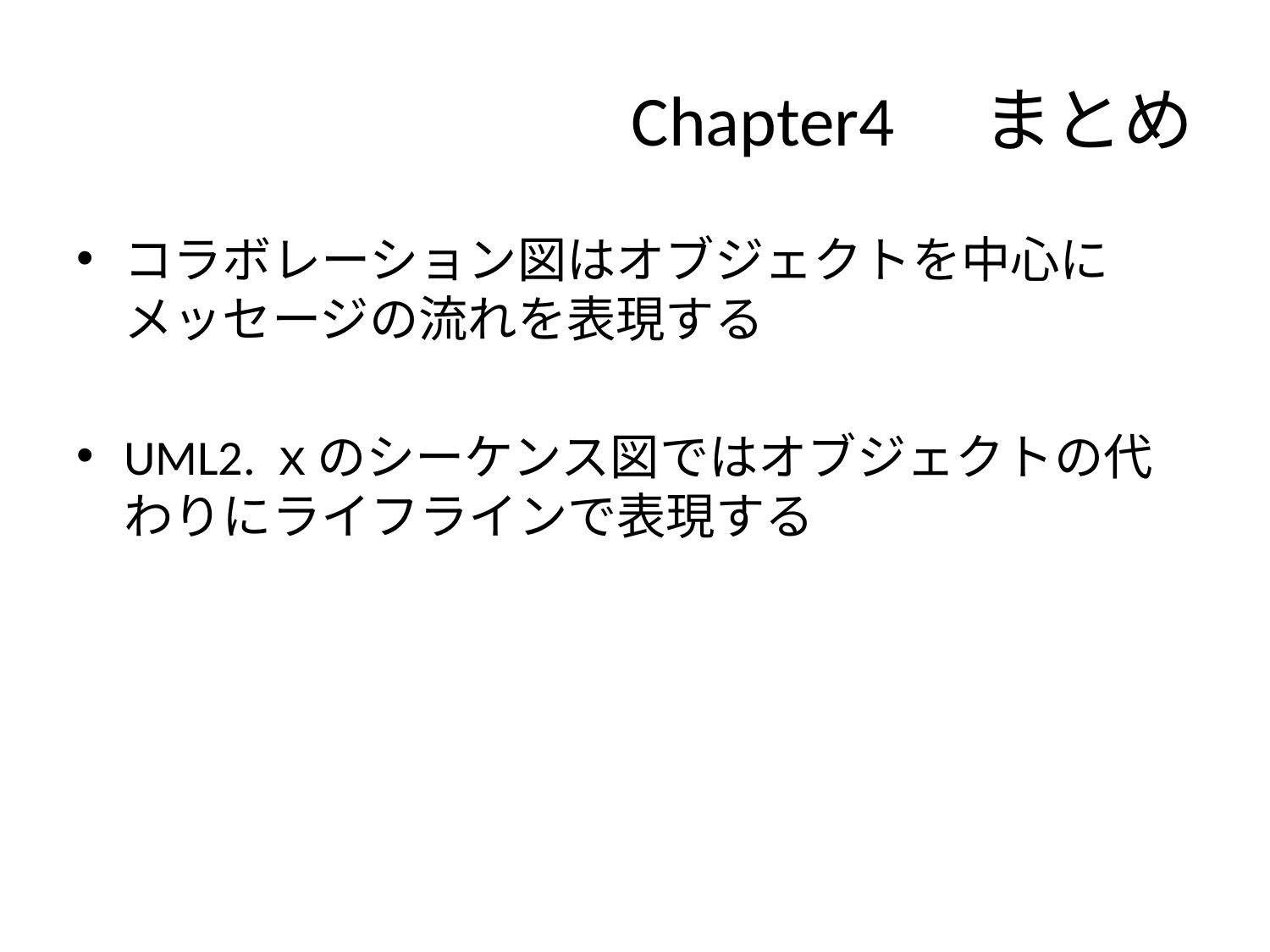

# Chapter4　まとめ
コラボレーション図はオブジェクトを中心にメッセージの流れを表現する

UML2.ｘのシーケンス図ではオブジェクトの代わりにライフラインで表現する